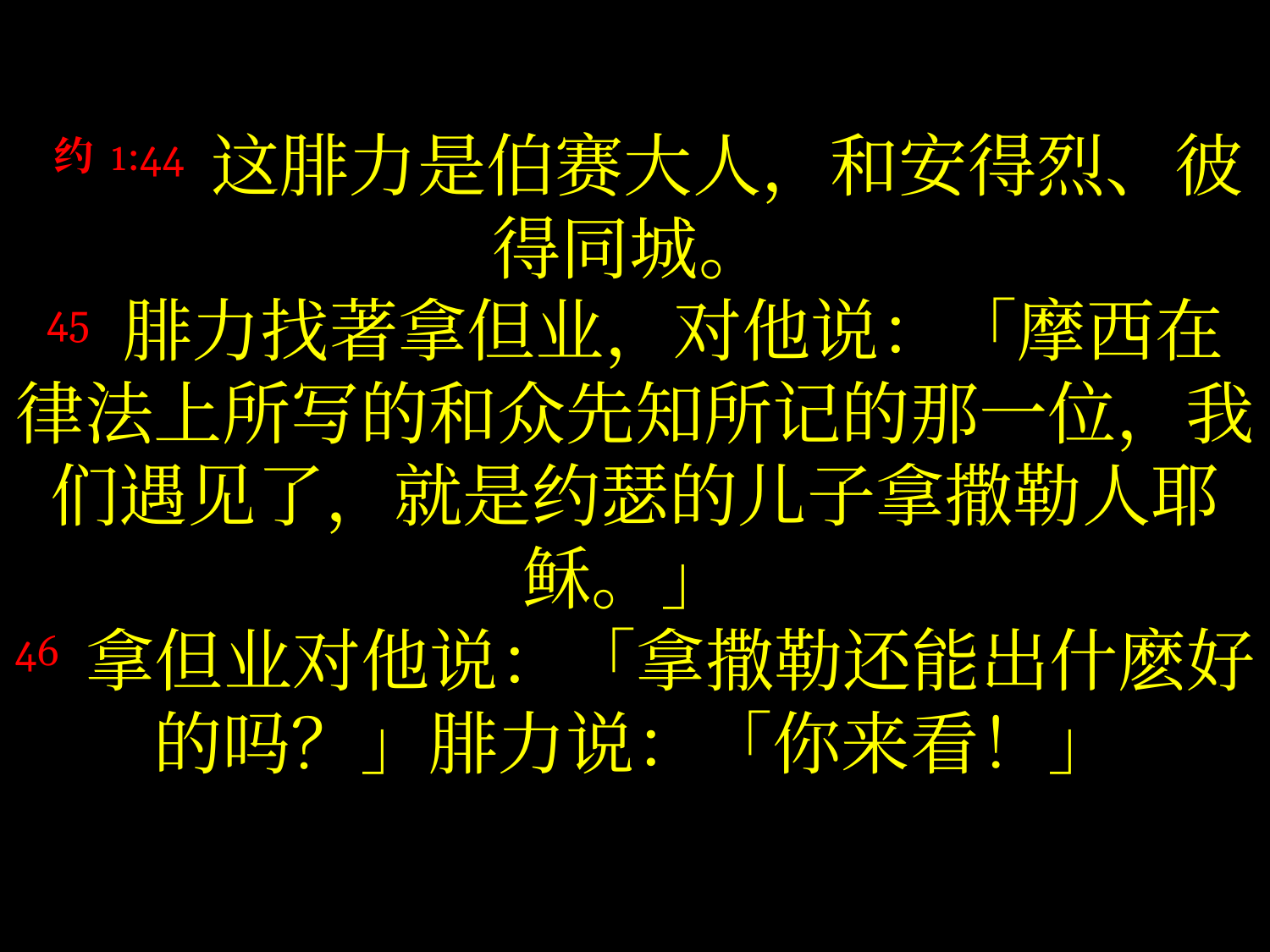

约1:44 这腓力是伯赛大人，和安得烈、彼得同城。
45 腓力找著拿但业，对他说：「摩西在律法上所写的和众先知所记的那一位，我们遇见了，就是约瑟的儿子拿撒勒人耶稣。」
46 拿但业对他说：「拿撒勒还能出什麽好的吗？」腓力说：「你来看！」